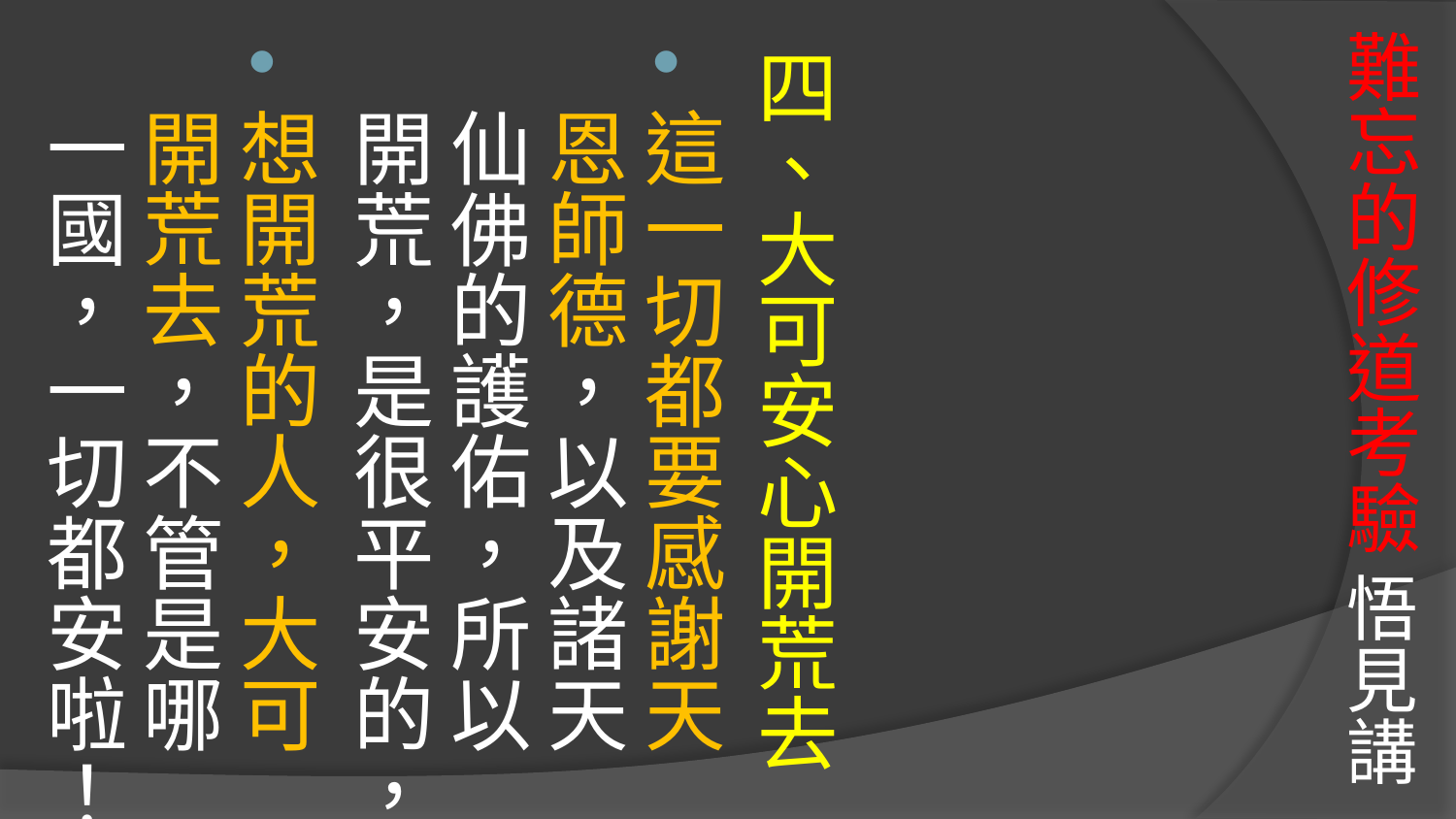

# 難忘的修道考驗 悟見講
四、大可安心開荒去
這一切都要感謝天恩師德，以及諸天仙佛的護佑，所以開荒，是很平安的，
想開荒的人，大可開荒去，不管是哪一國，一切都安啦！